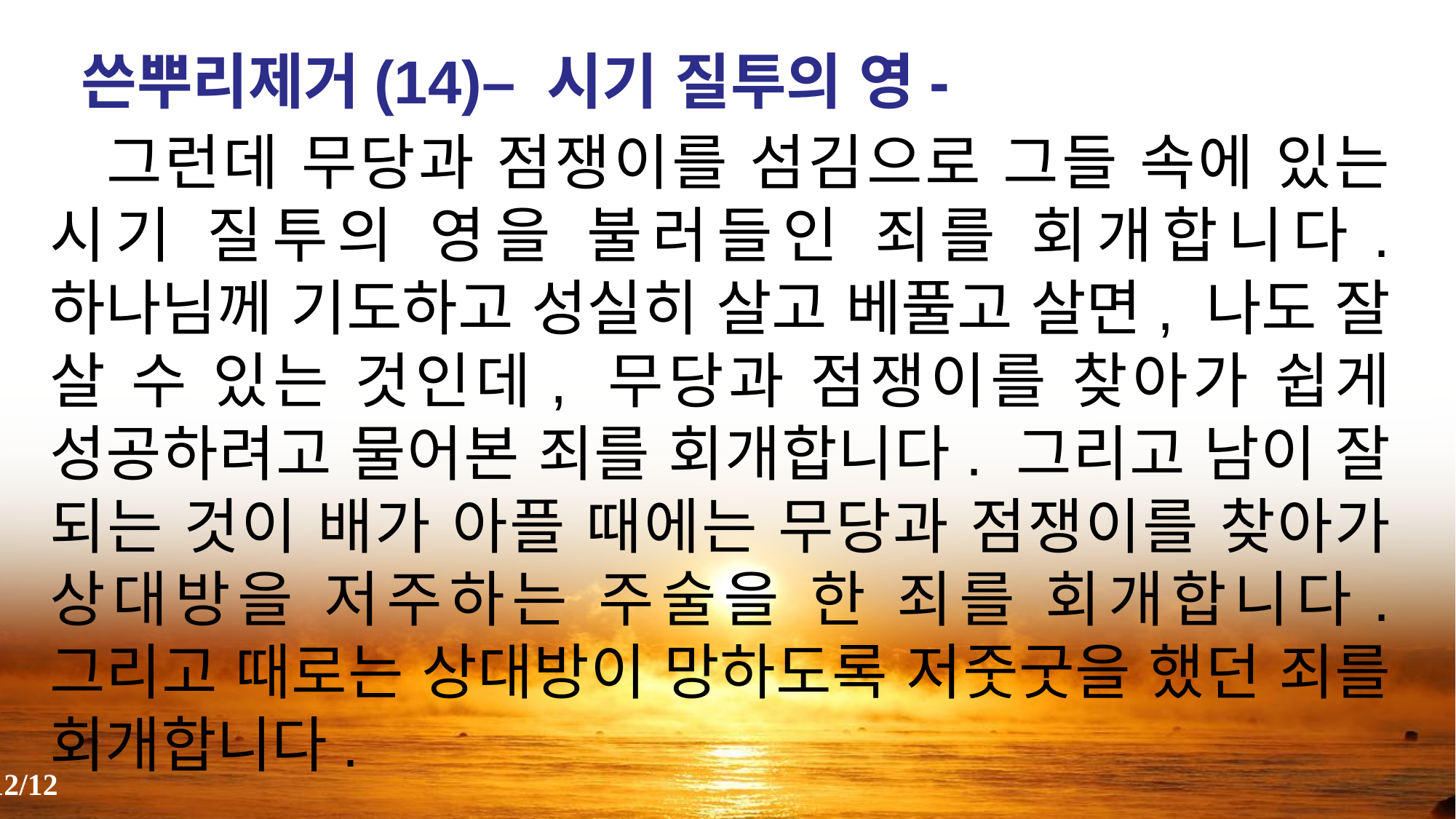

쓴뿌리제거(14)– 시기 질투의 영-
  그런데 무당과 점쟁이를 섬김으로 그들 속에 있는 시기 질투의 영을 불러들인 죄를 회개합니다. 하나님께 기도하고 성실히 살고 베풀고 살면, 나도 잘 살 수 있는 것인데, 무당과 점쟁이를 찾아가 쉽게 성공하려고 물어본 죄를 회개합니다. 그리고 남이 잘 되는 것이 배가 아플 때에는 무당과 점쟁이를 찾아가 상대방을 저주하는 주술을 한 죄를 회개합니다. 그리고 때로는 상대방이 망하도록 저줏굿을 했던 죄를 회개합니다.